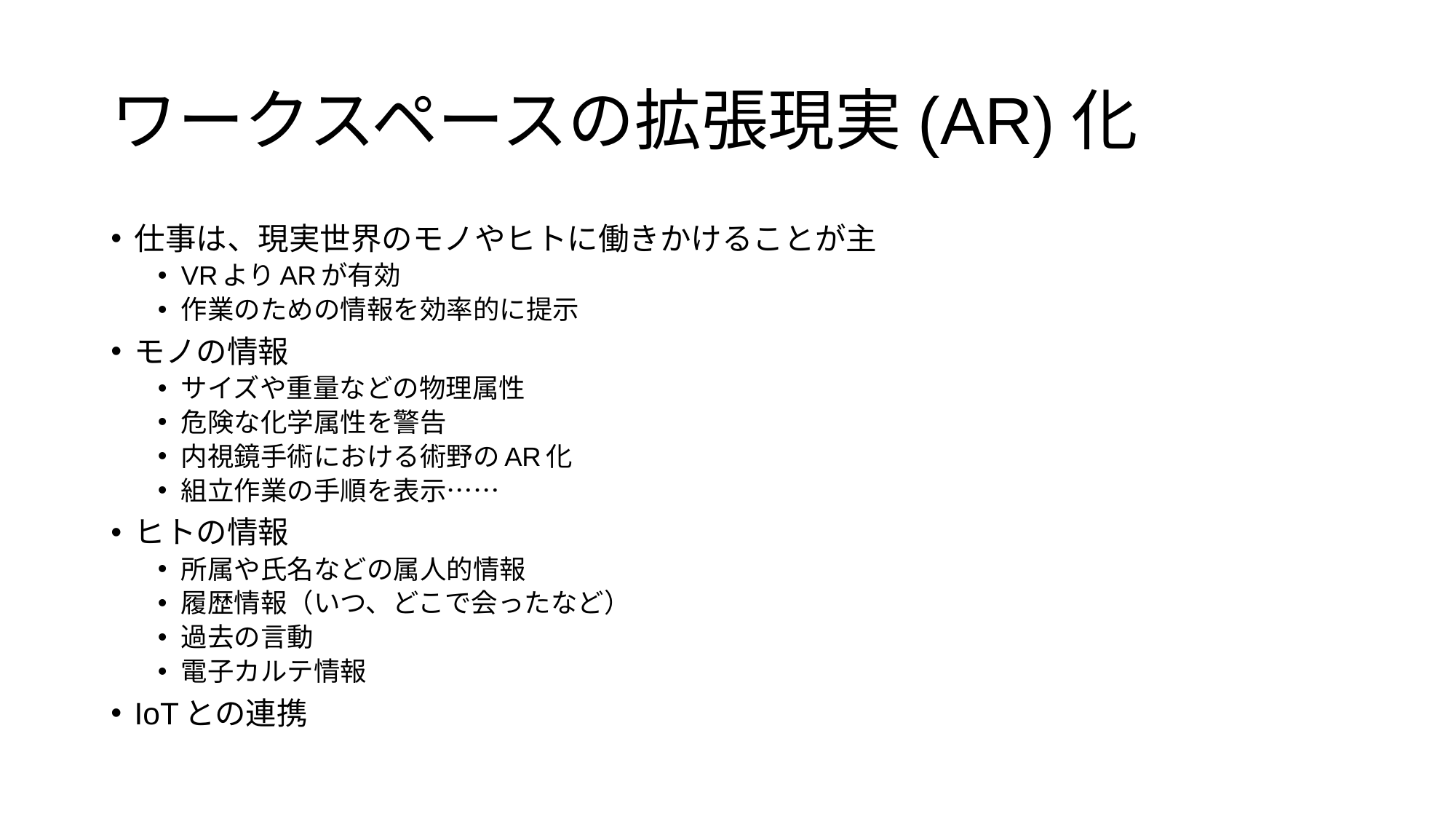

# ワークスペースの拡張現実(AR)化
仕事は、現実世界のモノやヒトに働きかけることが主
VRよりARが有効
作業のための情報を効率的に提示
モノの情報
サイズや重量などの物理属性
危険な化学属性を警告
内視鏡手術における術野のAR化
組立作業の手順を表示……
ヒトの情報
所属や氏名などの属人的情報
履歴情報（いつ、どこで会ったなど）
過去の言動
電子カルテ情報
IoTとの連携